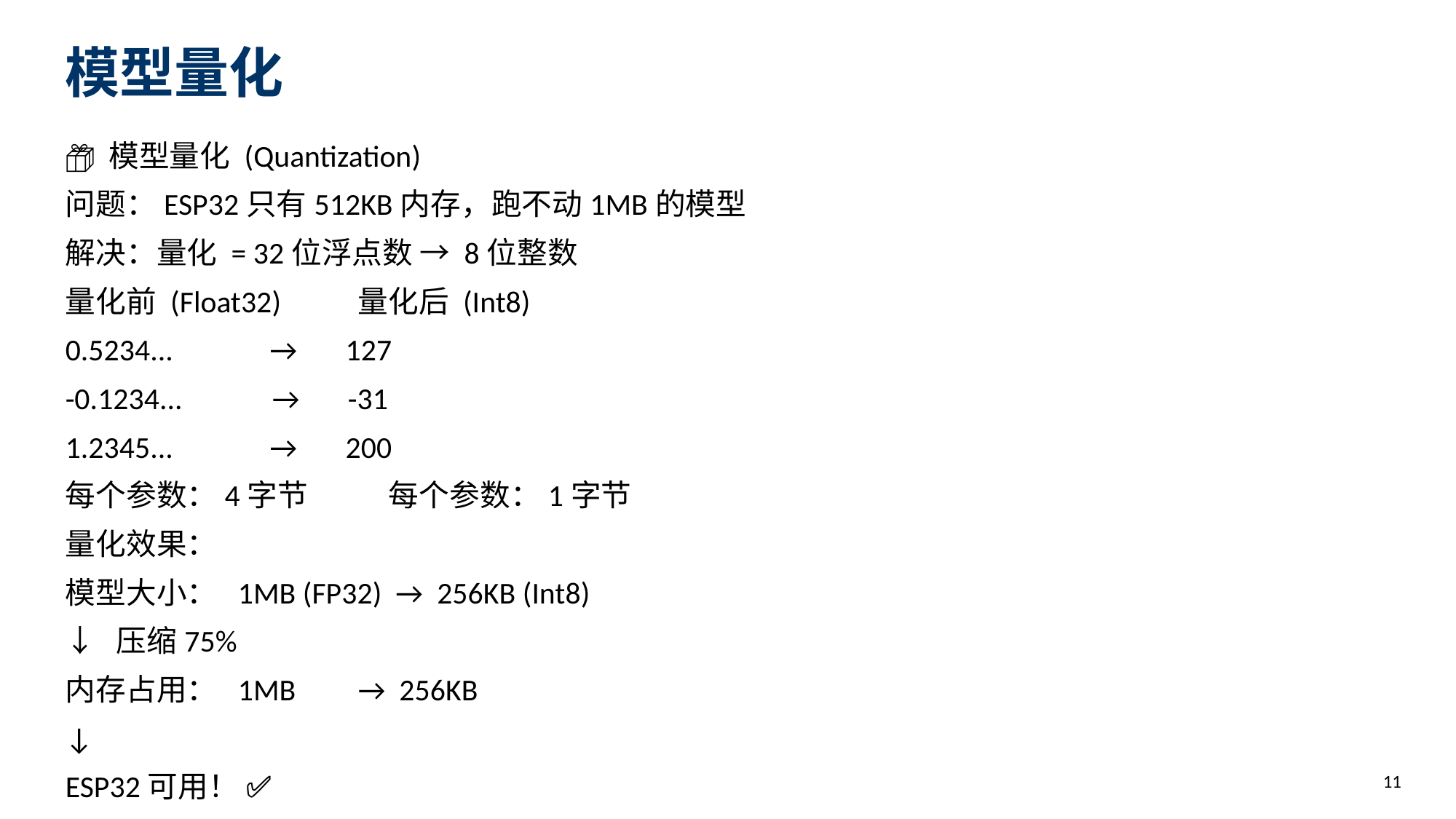

模型量化
📦 模型量化 (Quantization)
问题：ESP32只有512KB内存，跑不动1MB的模型
解决：量化 = 32位浮点数 → 8位整数
量化前 (Float32)          量化后 (Int8)
0.5234...              →       127
-0.1234...             →       -31
1.2345...              →       200
每个参数：4字节            每个参数：1字节
量化效果：
模型大小：  1MB (FP32)  →  256KB (Int8)
↓  压缩75%
内存占用：  1MB         →  256KB
↓
ESP32可用！ ✅
精度损失：<1% (可接受)
11